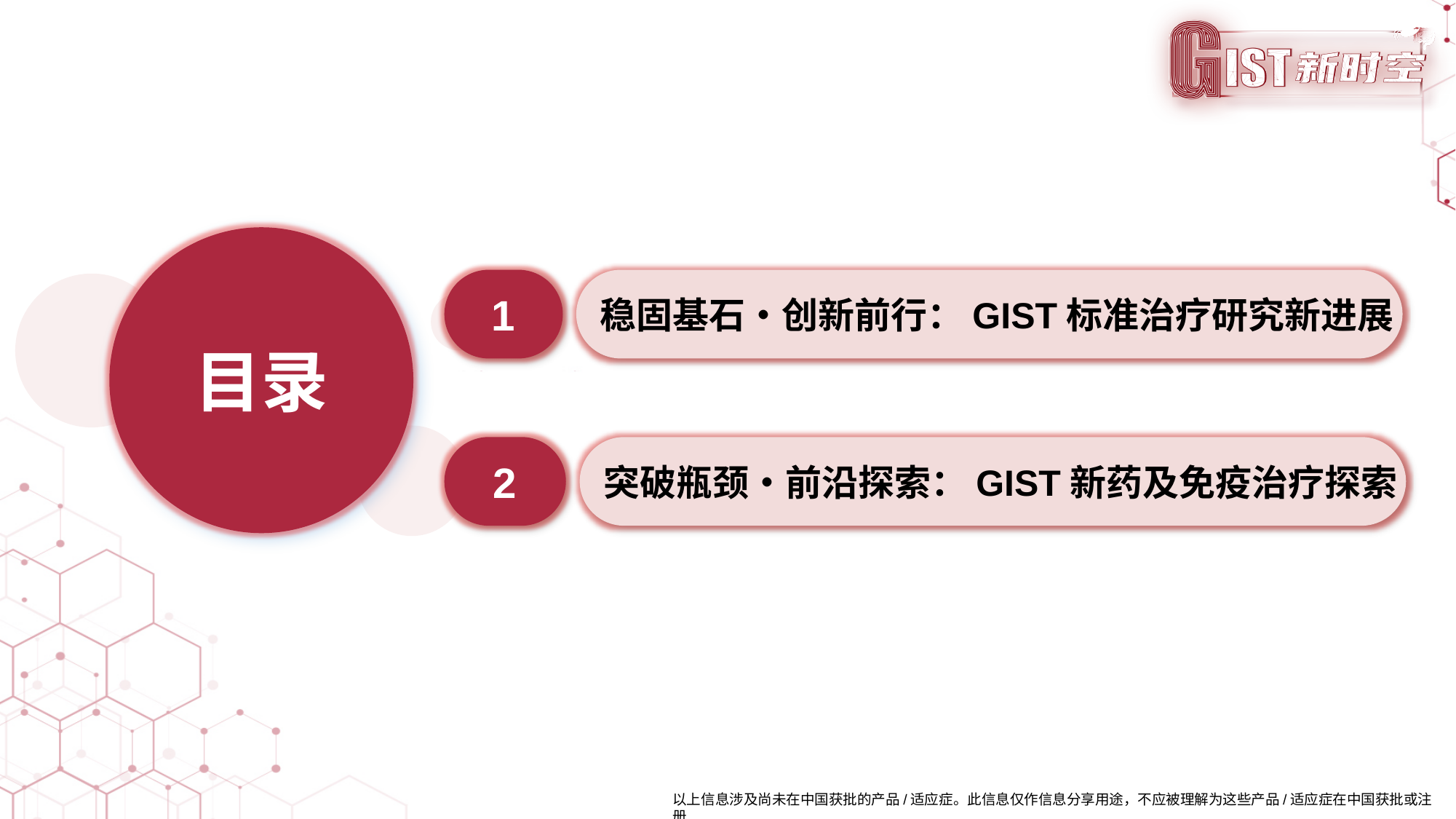

目录

稳固基石•创新前行：GIST标准治疗研究新进展
1
2
突破瓶颈•前沿探索：GIST新药及免疫治疗探索